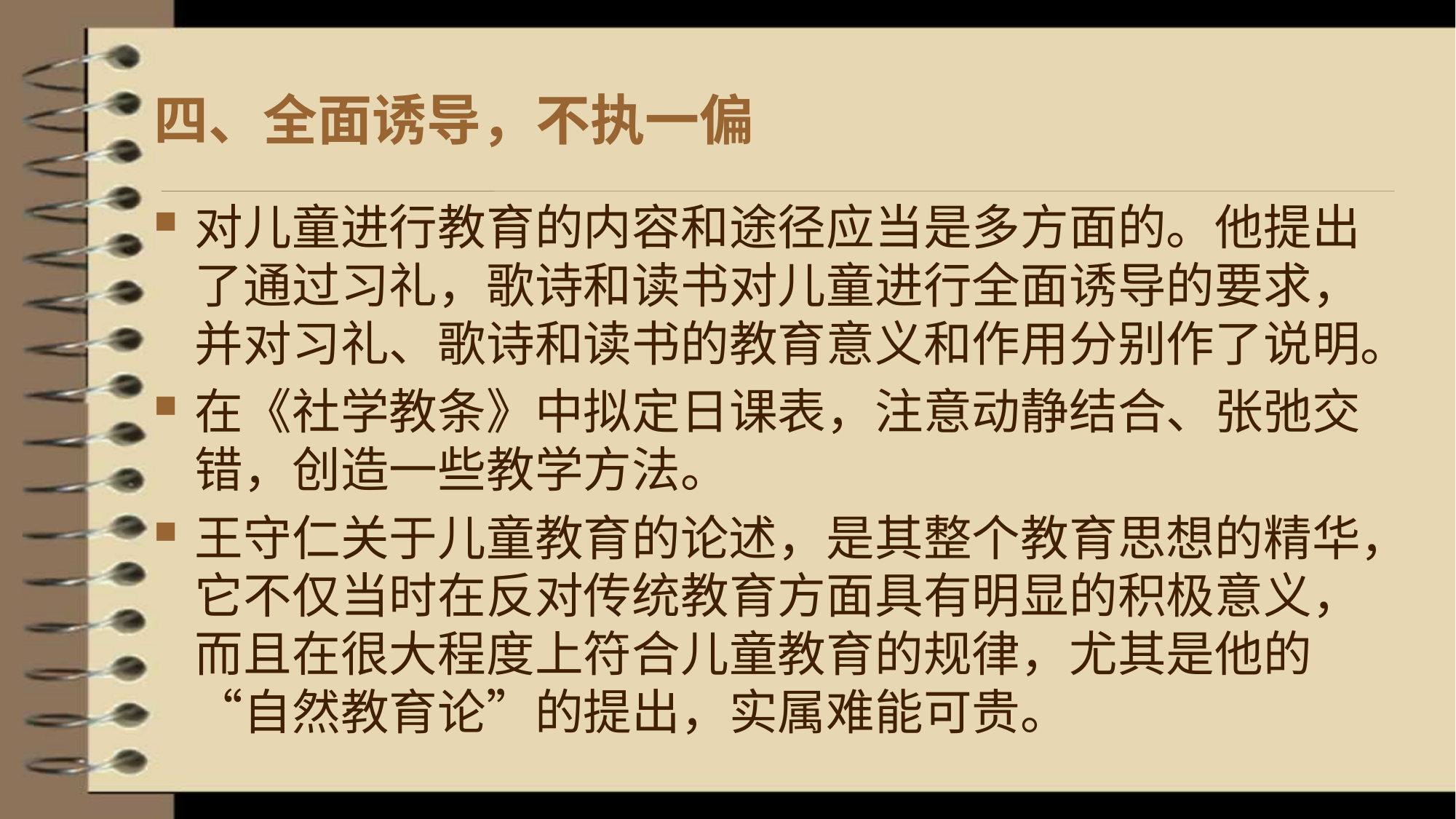

# 四、全面诱导，不执一偏
对儿童进行教育的内容和途径应当是多方面的。他提出了通过习礼，歌诗和读书对儿童进行全面诱导的要求，并对习礼、歌诗和读书的教育意义和作用分别作了说明。
在《社学教条》中拟定日课表，注意动静结合、张弛交错，创造一些教学方法。
王守仁关于儿童教育的论述，是其整个教育思想的精华，它不仅当时在反对传统教育方面具有明显的积极意义，而且在很大程度上符合儿童教育的规律，尤其是他的“自然教育论”的提出，实属难能可贵。